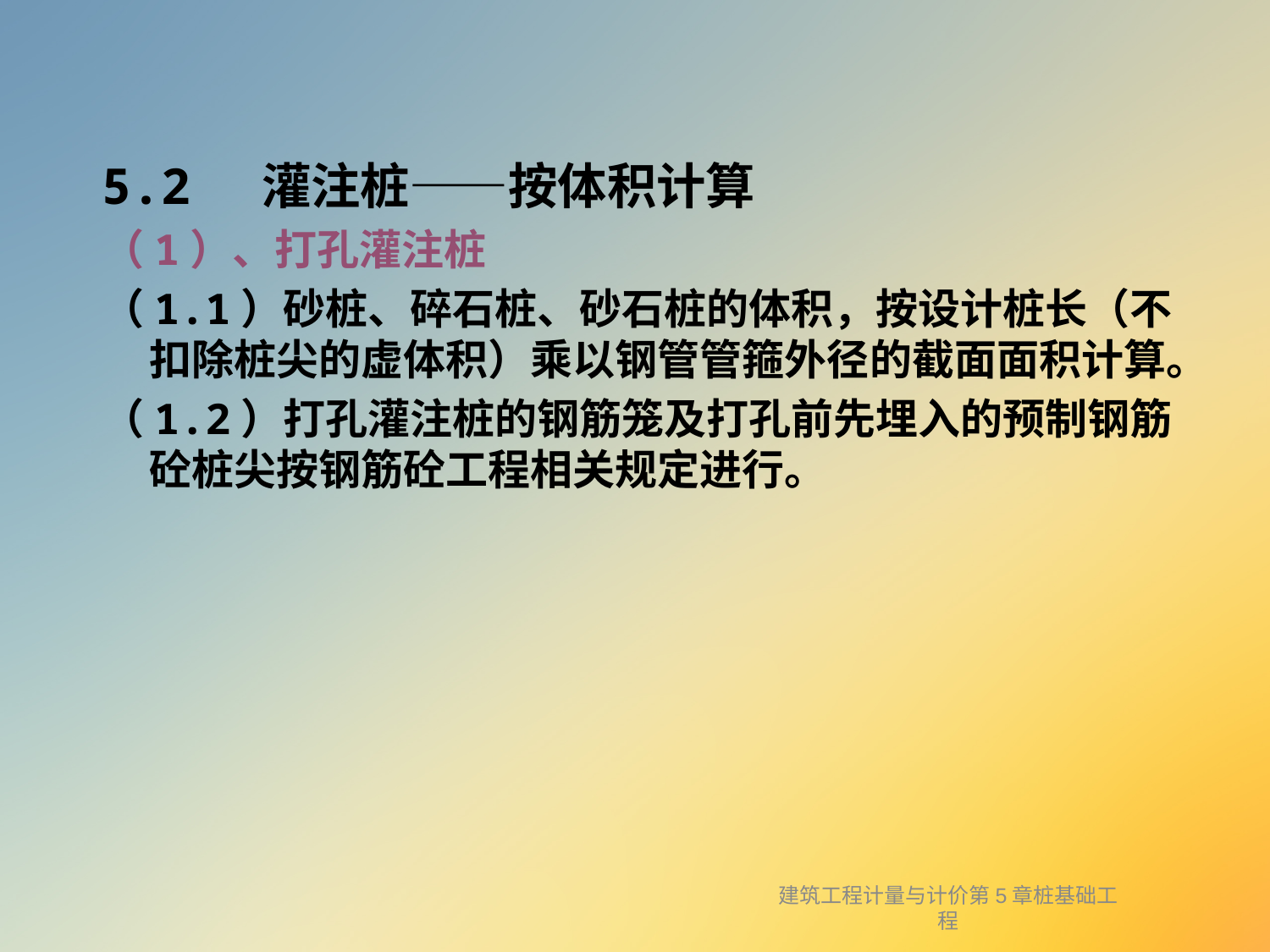

5.2  灌注桩——按体积计算
（1）、打孔灌注桩
（1.1）砂桩、碎石桩、砂石桩的体积，按设计桩长（不扣除桩尖的虚体积）乘以钢管管箍外径的截面面积计算。
（1.2）打孔灌注桩的钢筋笼及打孔前先埋入的预制钢筋砼桩尖按钢筋砼工程相关规定进行。

建筑工程计量与计价第5章桩基础工程